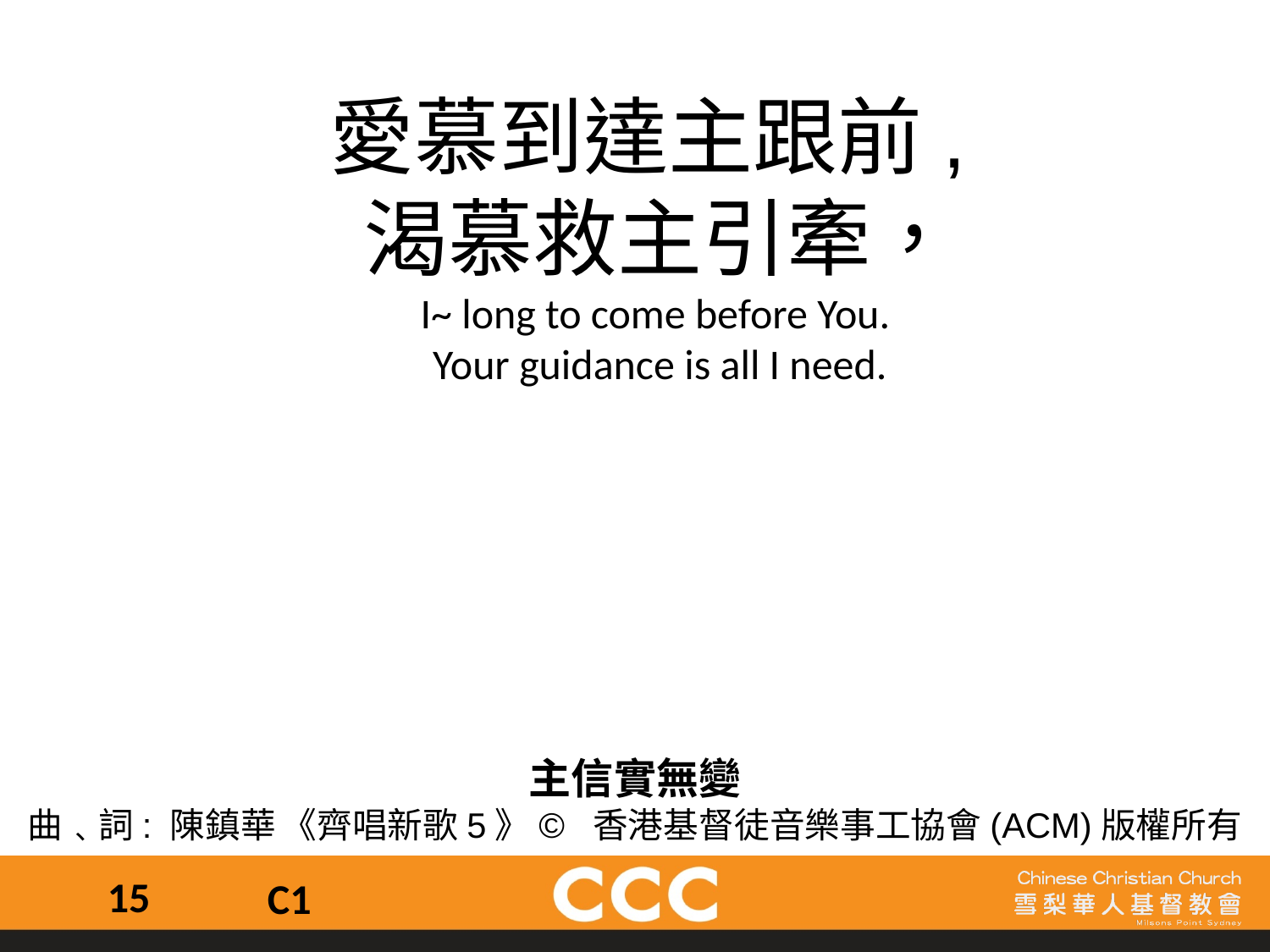

愛慕到達主跟前,
渴慕救主引牽，
I~ long to come before You.
Your guidance is all I need.
主信實無變
曲﹑詞: 陳鎮華	《齊唱新歌5》©  香港基督徒音樂事工協會(ACM)版權所有
15
C1